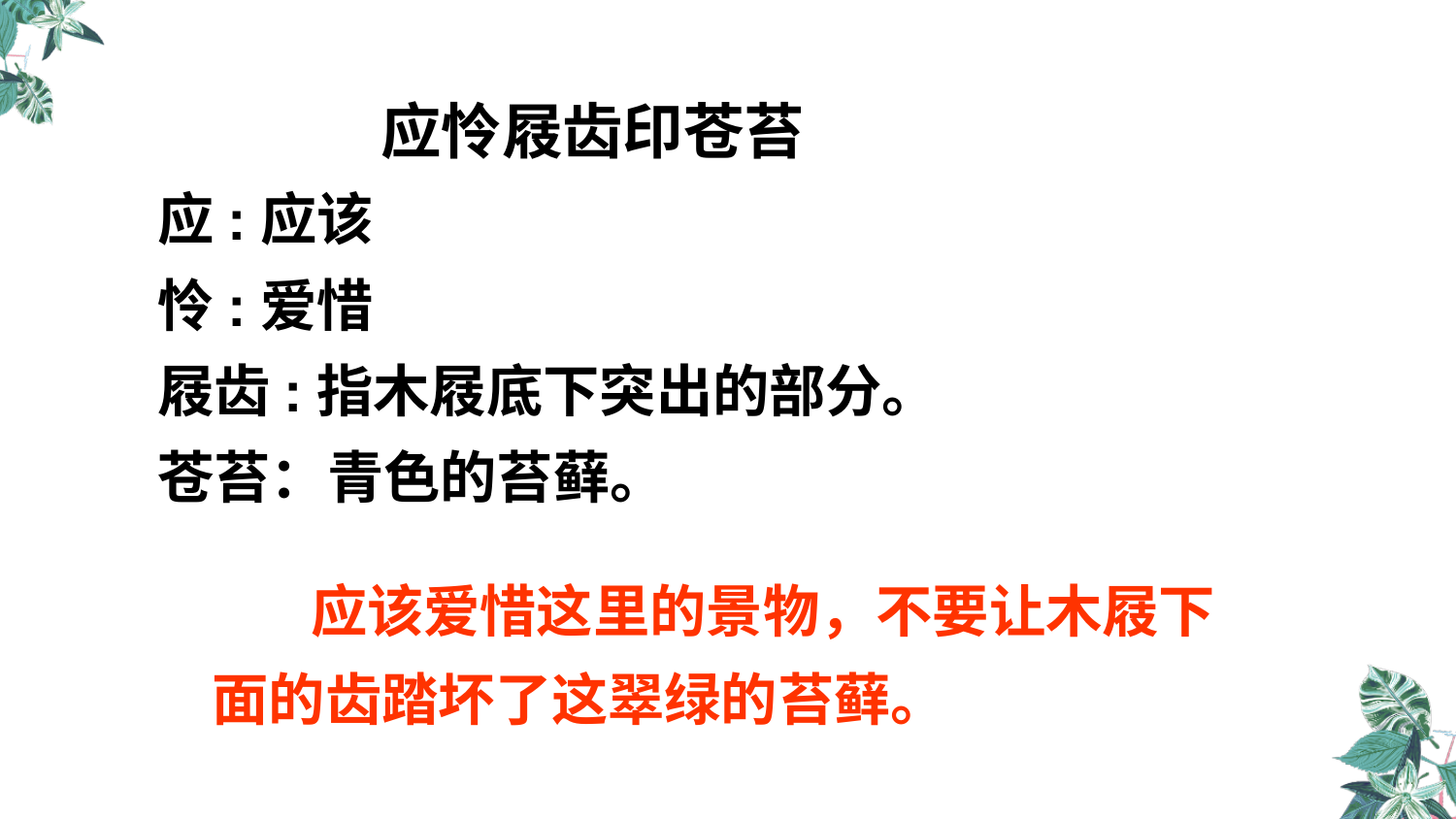

# 应怜屐齿印苍苔
应:应该
怜:爱惜
屐齿:指木屐底下突出的部分。
苍苔：青色的苔藓。
          应该爱惜这里的景物，不要让木屐下面的齿踏坏了这翠绿的苔藓。